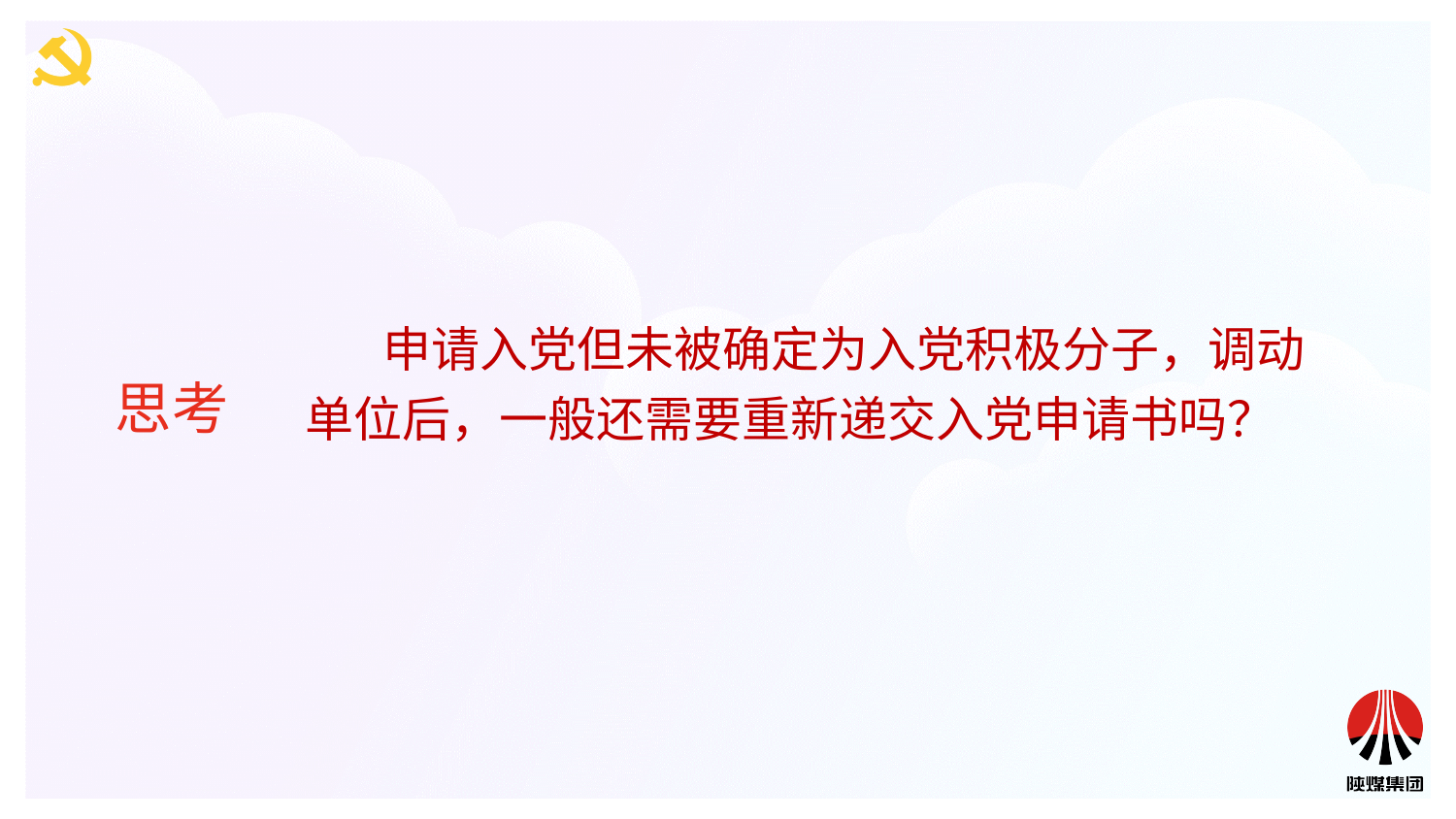

申请入党但未被确定为入党积极分子，调动单位后，一般还需要重新递交入党申请书吗？
思考